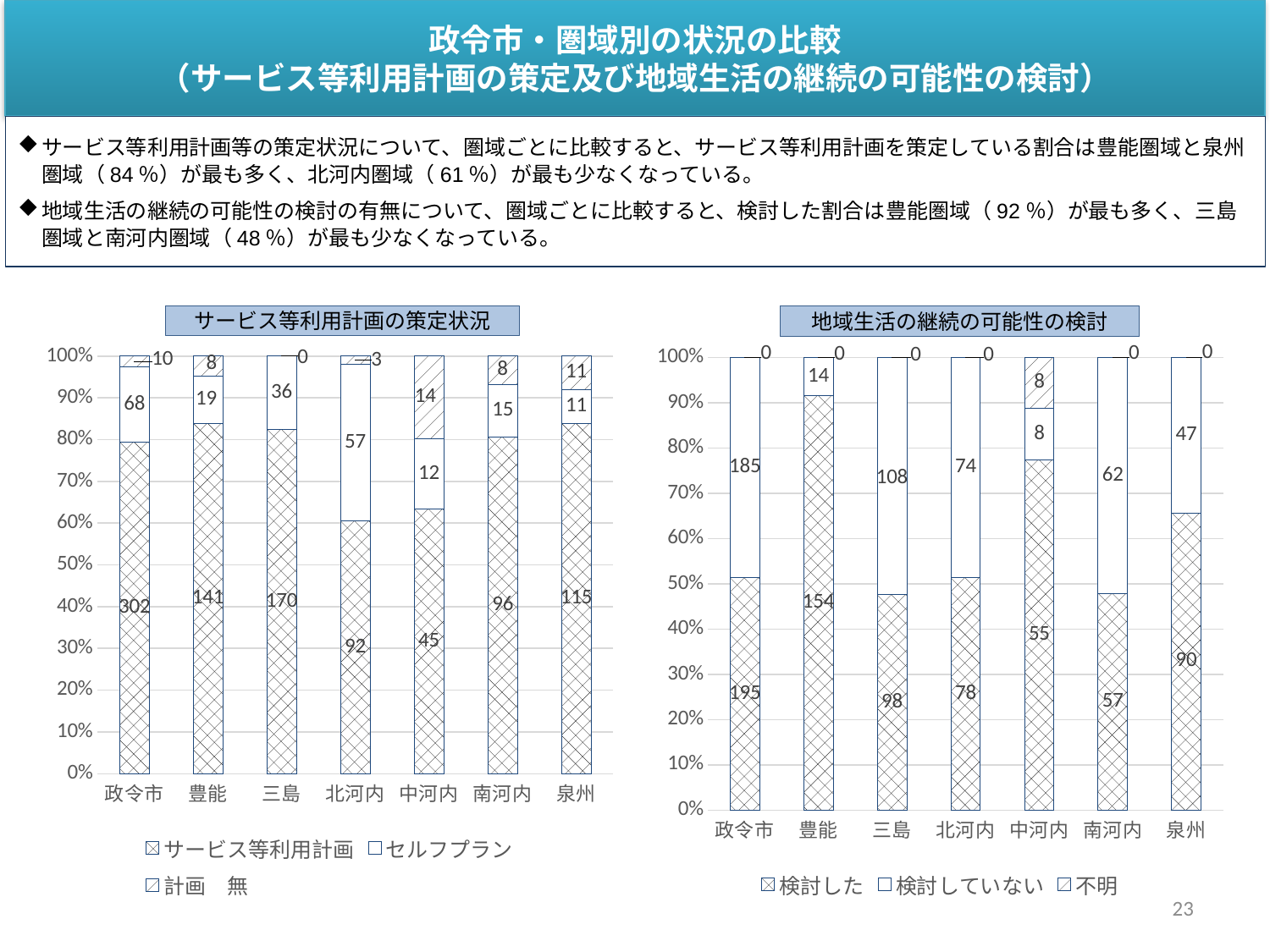

政令市・圏域別の状況の比較
（サービス等利用計画の策定及び地域生活の継続の可能性の検討）
サービス等利用計画等の策定状況について、圏域ごとに比較すると、サービス等利用計画を策定している割合は豊能圏域と泉州圏域（84％）が最も多く、北河内圏域（61％）が最も少なくなっている。
地域生活の継続の可能性の検討の有無について、圏域ごとに比較すると、検討した割合は豊能圏域（92％）が最も多く、三島圏域と南河内圏域（48％）が最も少なくなっている。
サービス等利用計画の策定状況
地域生活の継続の可能性の検討

### Chart

| Category | サービス等利用計画 | セルフプラン | 計画　無 |
|---|---|---|---|
| 政令市 | 302.0 | 68.0 | 10.0 |
| 豊能 | 141.0 | 19.0 | 8.0 |
| 三島 | 170.0 | 36.0 | 0.0 |
| 北河内 | 92.0 | 57.0 | 3.0 |
| 中河内 | 45.0 | 12.0 | 14.0 |
| 南河内 | 96.0 | 15.0 | 8.0 |
| 泉州 | 115.0 | 11.0 | 11.0 |

### Chart

| Category | 検討した | 検討していない | 不明 |
|---|---|---|---|
| 政令市 | 195.0 | 185.0 | 0.0 |
| 豊能 | 154.0 | 14.0 | 0.0 |
| 三島 | 98.0 | 108.0 | 0.0 |
| 北河内 | 78.0 | 74.0 | 0.0 |
| 中河内 | 55.0 | 8.0 | 8.0 |
| 南河内 | 57.0 | 62.0 | 0.0 |
| 泉州 | 90.0 | 47.0 | 0.0 |
23